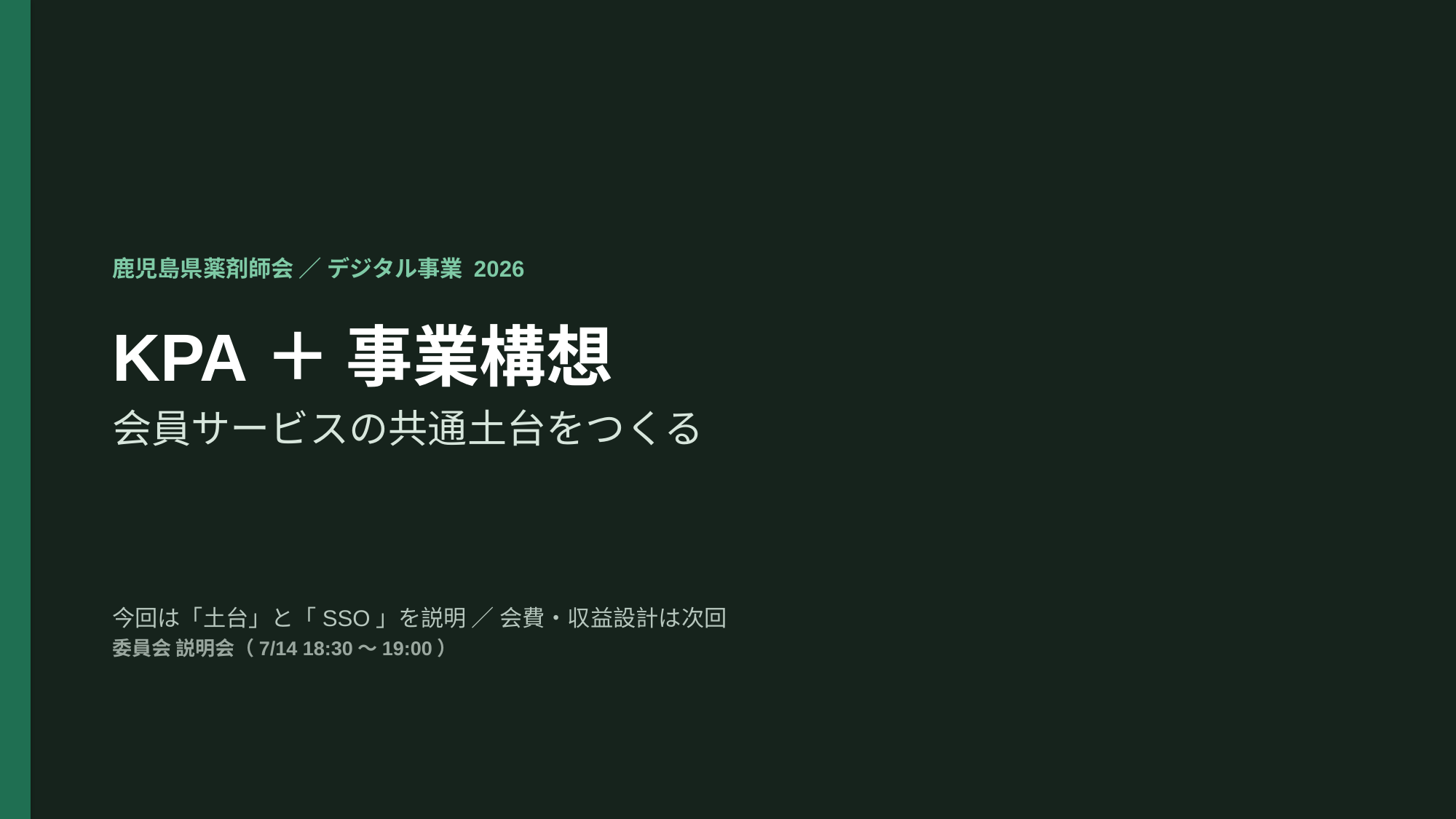

鹿児島県薬剤師会 ／ デジタル事業 2026
KPA＋ 事業構想
会員サービスの共通土台をつくる
今回は「土台」と「SSO」を説明 ／ 会費・収益設計は次回
委員会 説明会（7/14 18:30〜19:00）